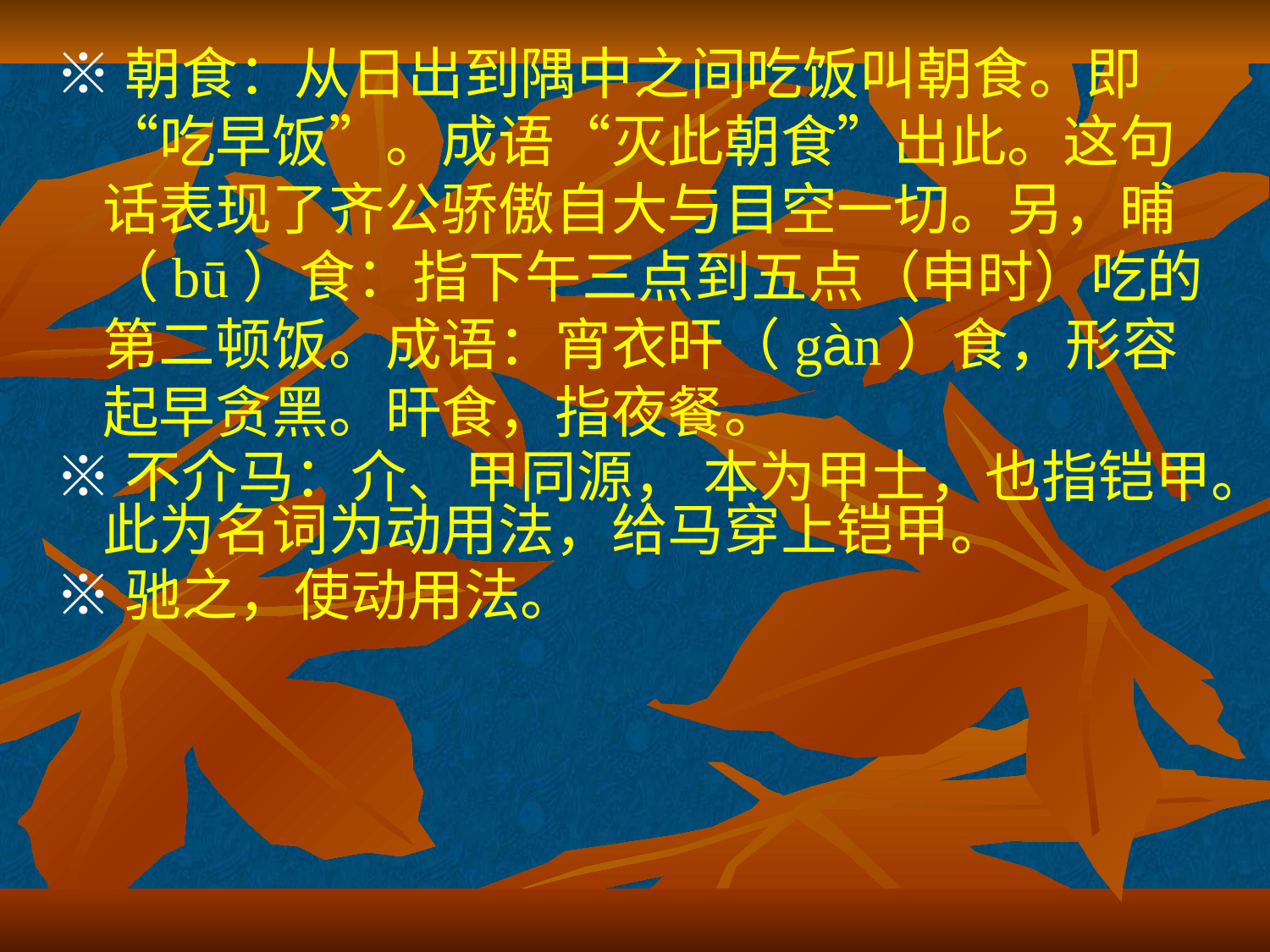

※朝食：从日出到隅中之间吃饭叫朝食。即“吃早饭”。成语“灭此朝食”出此。这句话表现了齐公骄傲自大与目空一切。另，晡（bū）食：指下午三点到五点（申时）吃的第二顿饭。成语：宵衣旰（gàn）食，形容起早贪黑。旰食，指夜餐。
※不介马：介、甲同源， 本为甲士，也指铠甲。此为名词为动用法，给马穿上铠甲。
※驰之，使动用法。